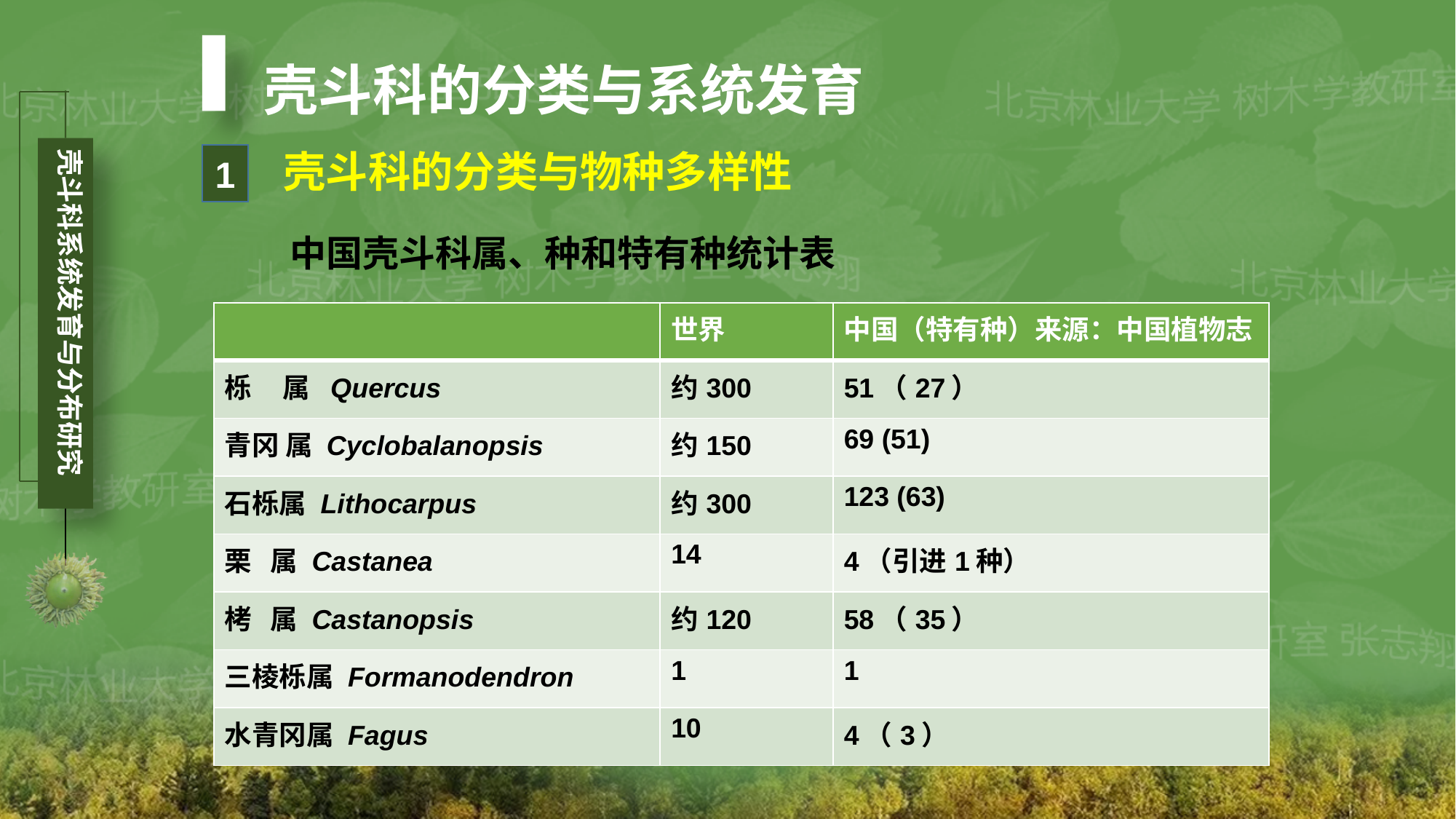

壳斗科的分类与系统发育

壳斗科的分类与物种多样性
1
中国壳斗科属、种和特有种统计表
|  | 世界 | 中国（特有种）来源：中国植物志 |
| --- | --- | --- |
| 栎 属 Quercus | 约300 | 51（27） |
| 青冈 属 Cyclobalanopsis | 约150 | 69 (51) |
| 石栎属 Lithocarpus | 约300 | 123 (63) |
| 栗 属 Castanea | 14 | 4（引进1种） |
| 栲 属 Castanopsis | 约120 | 58（35） |
| 三棱栎属 Formanodendron | 1 | 1 |
| 水青冈属 Fagus | 10 | 4（3） |